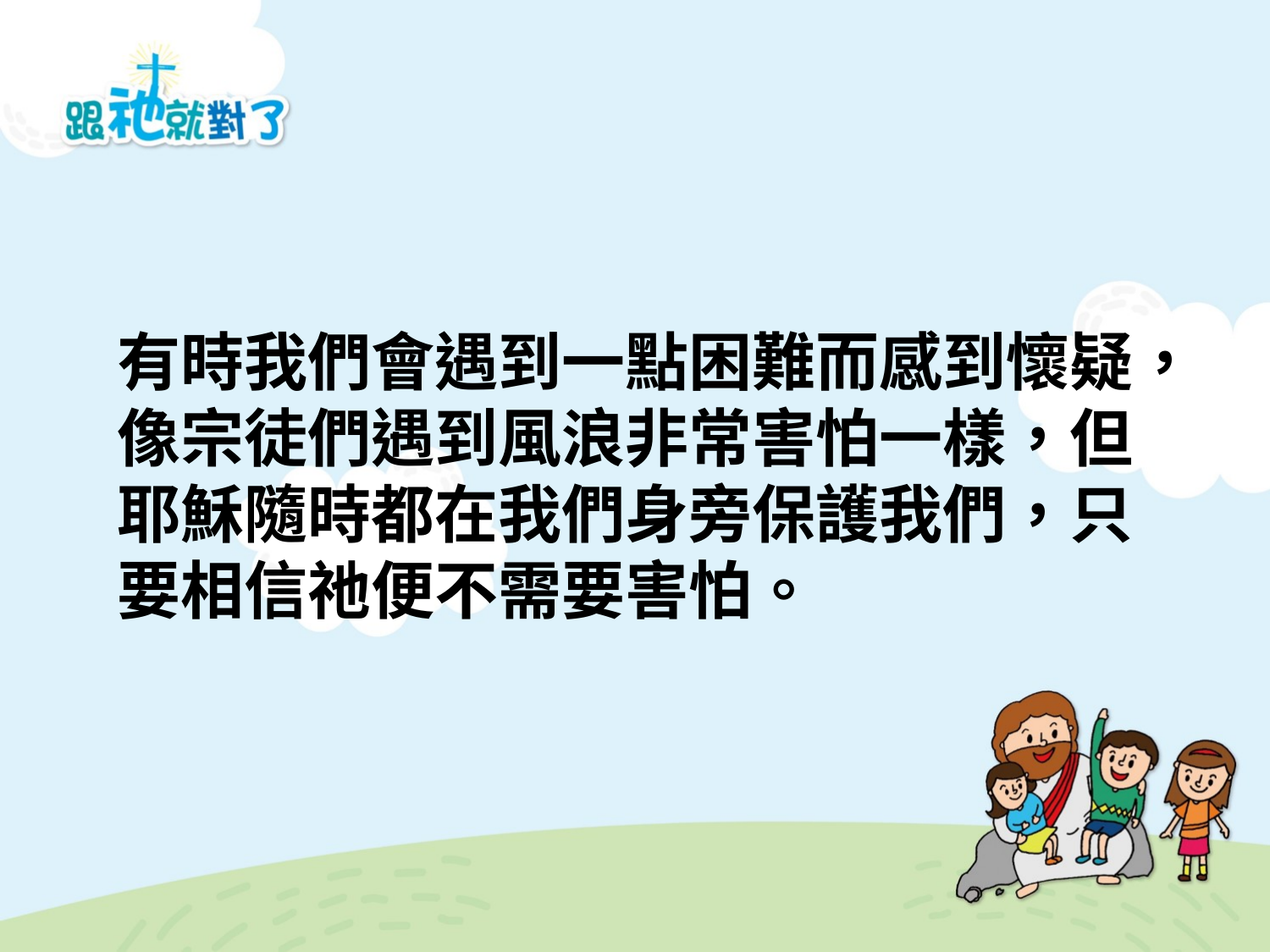

有時我們會遇到一點困難而感到懷疑，像宗徒們遇到風浪非常害怕一樣，但耶穌隨時都在我們身旁保護我們，只要相信祂便不需要害怕。